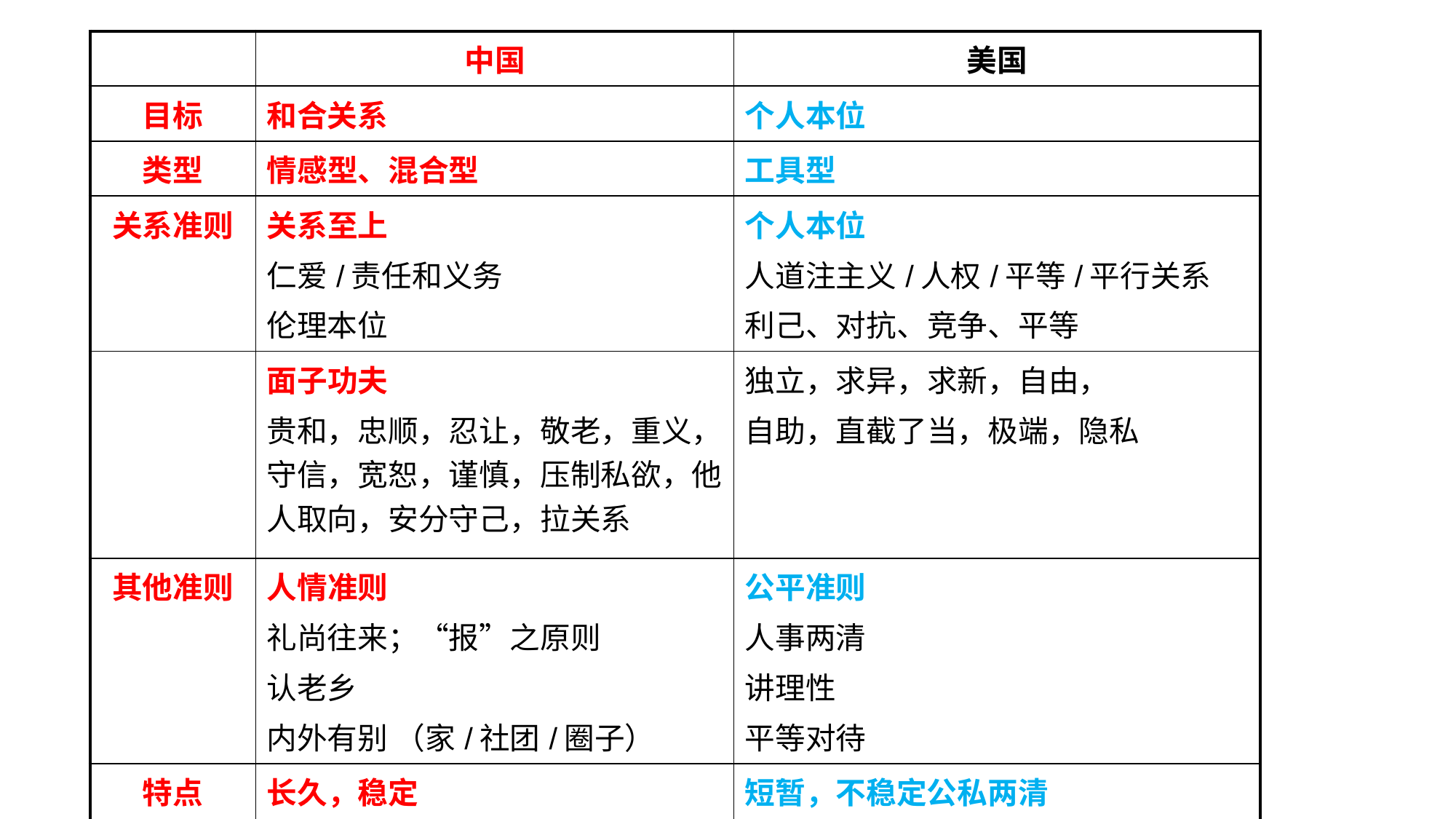

|  | 中国 | 美国 |
| --- | --- | --- |
| 目标 | 和合关系 | 个人本位 |
| 类型 | 情感型、混合型 | 工具型 |
| 关系准则 | 关系至上 仁爱/责任和义务 伦理本位 | 个人本位 人道注主义/人权/平等/平行关系 利己、对抗、竞争、平等 |
|  | 面子功夫 贵和，忠顺，忍让，敬老，重义，守信，宽恕，谨慎，压制私欲，他人取向，安分守己，拉关系 | 独立，求异，求新，自由， 自助，直截了当，极端，隐私 |
| 其他准则 | 人情准则 礼尚往来；“报”之原则 认老乡 内外有别 （家/社团/圈子） | 公平准则 人事两清 讲理性 平等对待 |
| 特点 | 长久，稳定 个人和公共关系混淆 | 短暂，不稳定公私两清 |